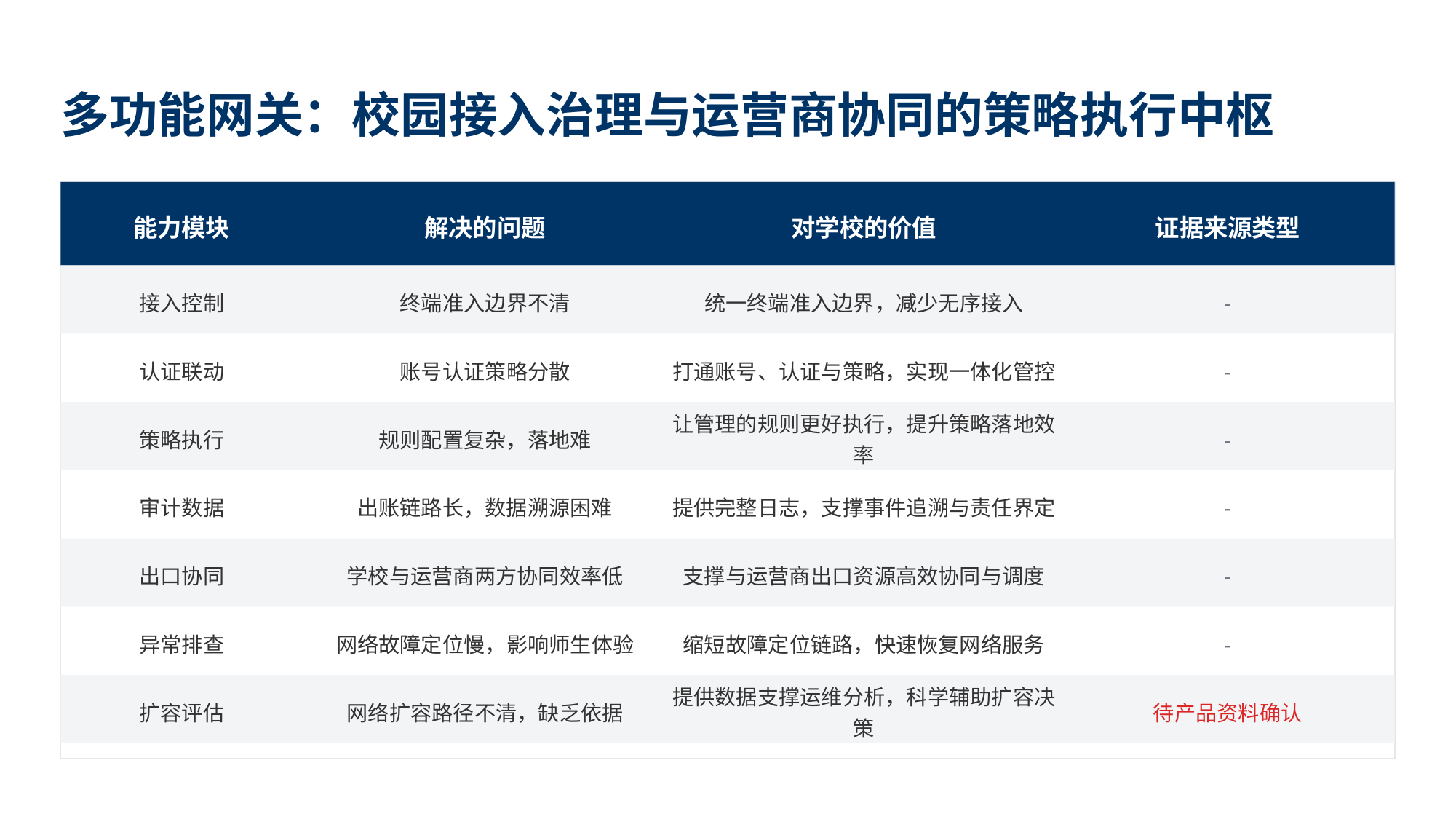

多功能网关：校园接入治理与运营商协同的策略执行中枢

能力模块
解决的问题
对学校的价值
证据来源类型

接入控制
终端准入边界不清
统一终端准入边界，减少无序接入
-
认证联动
账号认证策略分散
打通账号、认证与策略，实现一体化管控
-

策略执行
规则配置复杂，落地难
让管理的规则更好执行，提升策略落地效率
-
审计数据
出账链路长，数据溯源困难
提供完整日志，支撑事件追溯与责任界定
-

出口协同
学校与运营商两方协同效率低
支撑与运营商出口资源高效协同与调度
-
异常排查
网络故障定位慢，影响师生体验
缩短故障定位链路，快速恢复网络服务
-

扩容评估
网络扩容路径不清，缺乏依据
提供数据支撑运维分析，科学辅助扩容决策
待产品资料确认